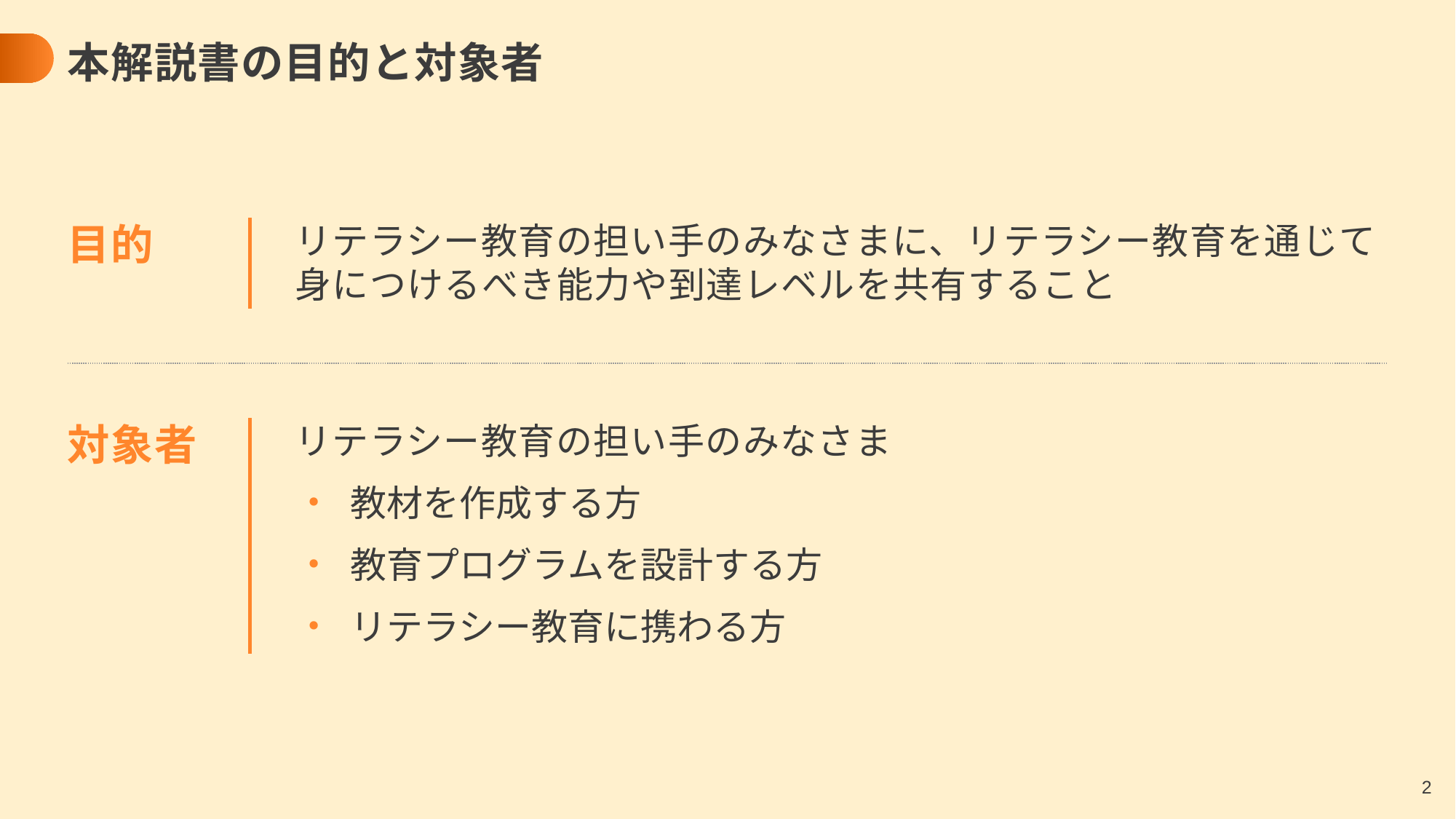

本解説書の目的と対象者
目的
対象者
リテラシー教育の担い手のみなさまに、リテラシー教育を通じて
身につけるべき能力や到達レベルを共有すること
リテラシー教育の担い手のみなさま
教材を作成する方
教育プログラムを設計する方
リテラシー教育に携わる方